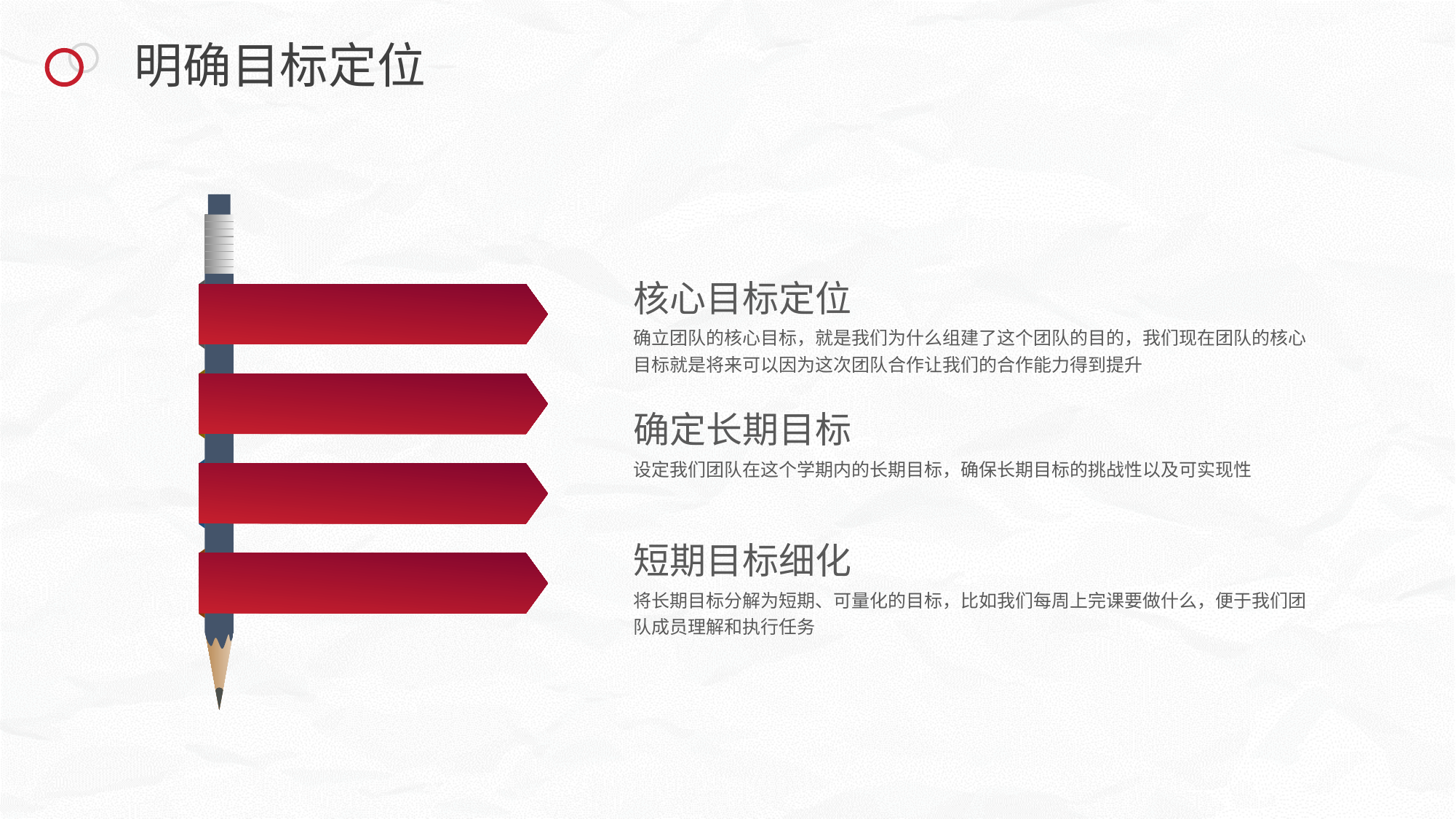

明确目标定位

核心目标定位
确立团队的核心目标，就是我们为什么组建了这个团队的目的，我们现在团队的核心目标就是将来可以因为这次团队合作让我们的合作能力得到提升
确定长期目标
设定我们团队在这个学期内的长期目标，确保长期目标的挑战性以及可实现性
短期目标细化
将长期目标分解为短期、可量化的目标，比如我们每周上完课要做什么，便于我们团队成员理解和执行任务